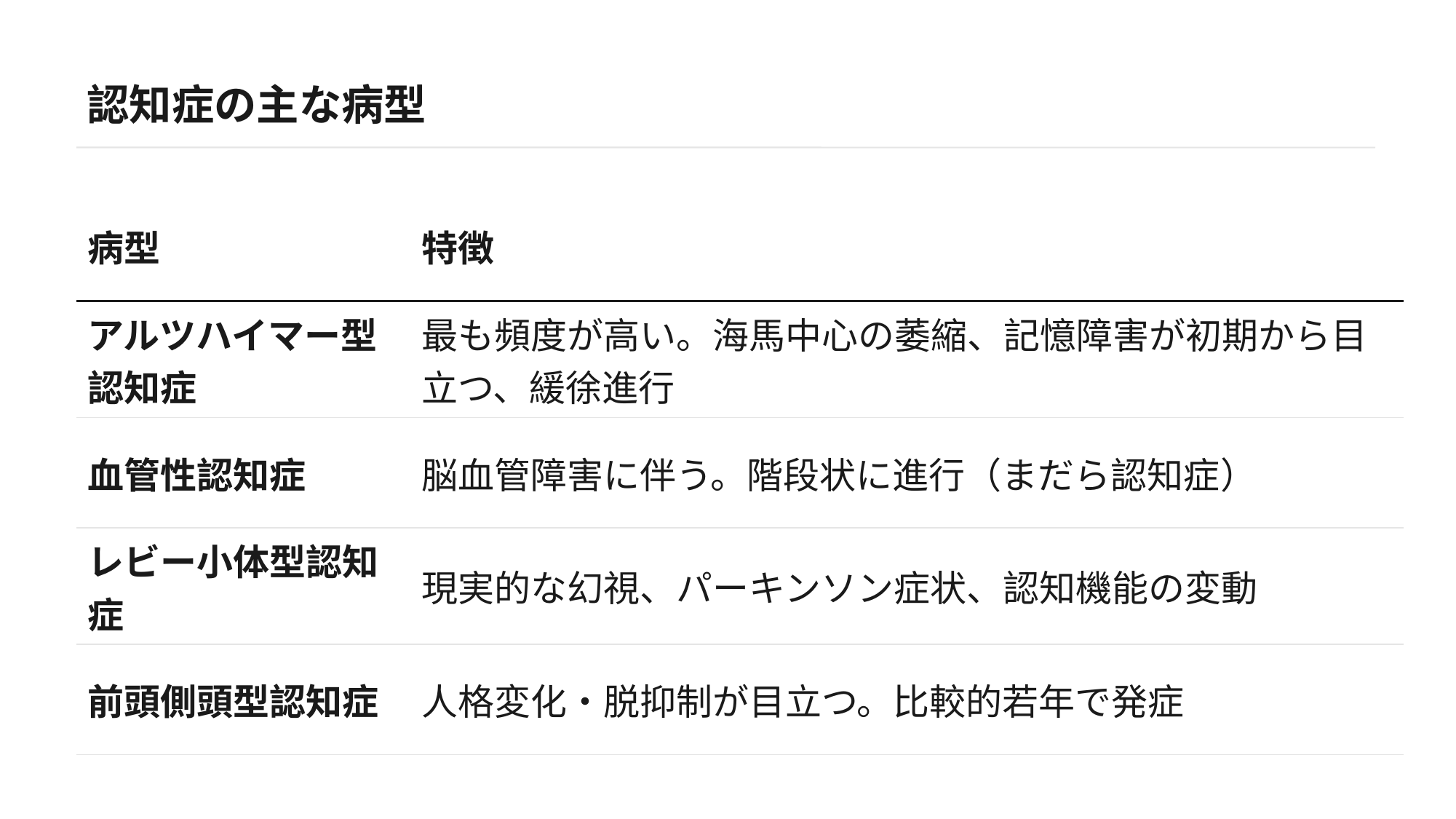

認知症の主な病型

| 病型 | 特徴 |
| --- | --- |
| アルツハイマー型認知症 | 最も頻度が高い。海馬中心の萎縮、記憶障害が初期から目立つ、緩徐進行 |
| 血管性認知症 | 脳血管障害に伴う。階段状に進行（まだら認知症） |
| レビー小体型認知症 | 現実的な幻視、パーキンソン症状、認知機能の変動 |
| 前頭側頭型認知症 | 人格変化・脱抑制が目立つ。比較的若年で発症 |